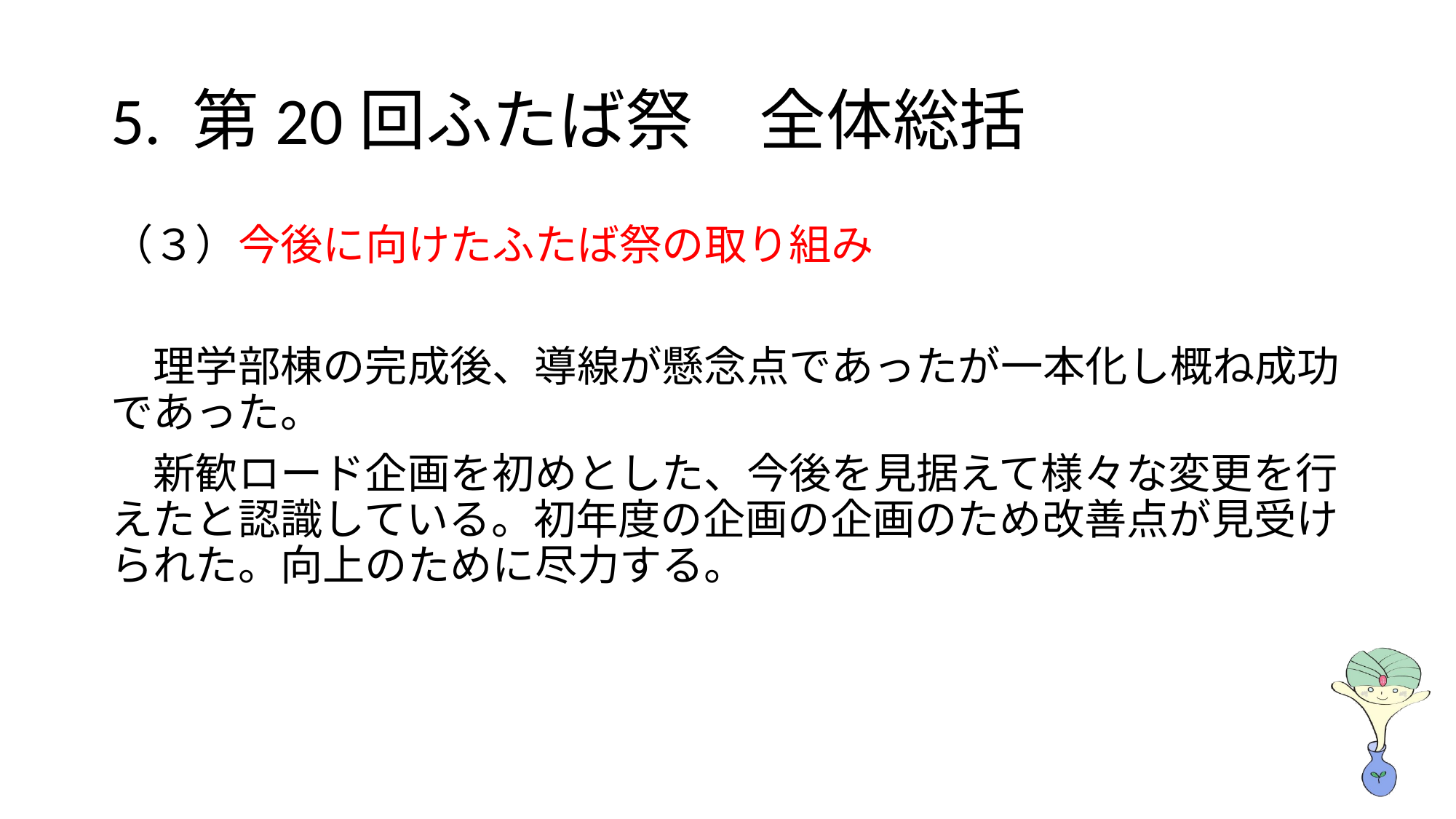

# 5. 第20回ふたば祭　全体総括
（３）今後に向けたふたば祭の取り組み

　理学部棟の完成後、導線が懸念点であったが一本化し概ね成功であった。
　新歓ロード企画を初めとした、今後を見据えて様々な変更を行えたと認識している。初年度の企画の企画のため改善点が見受けられた。向上のために尽力する。